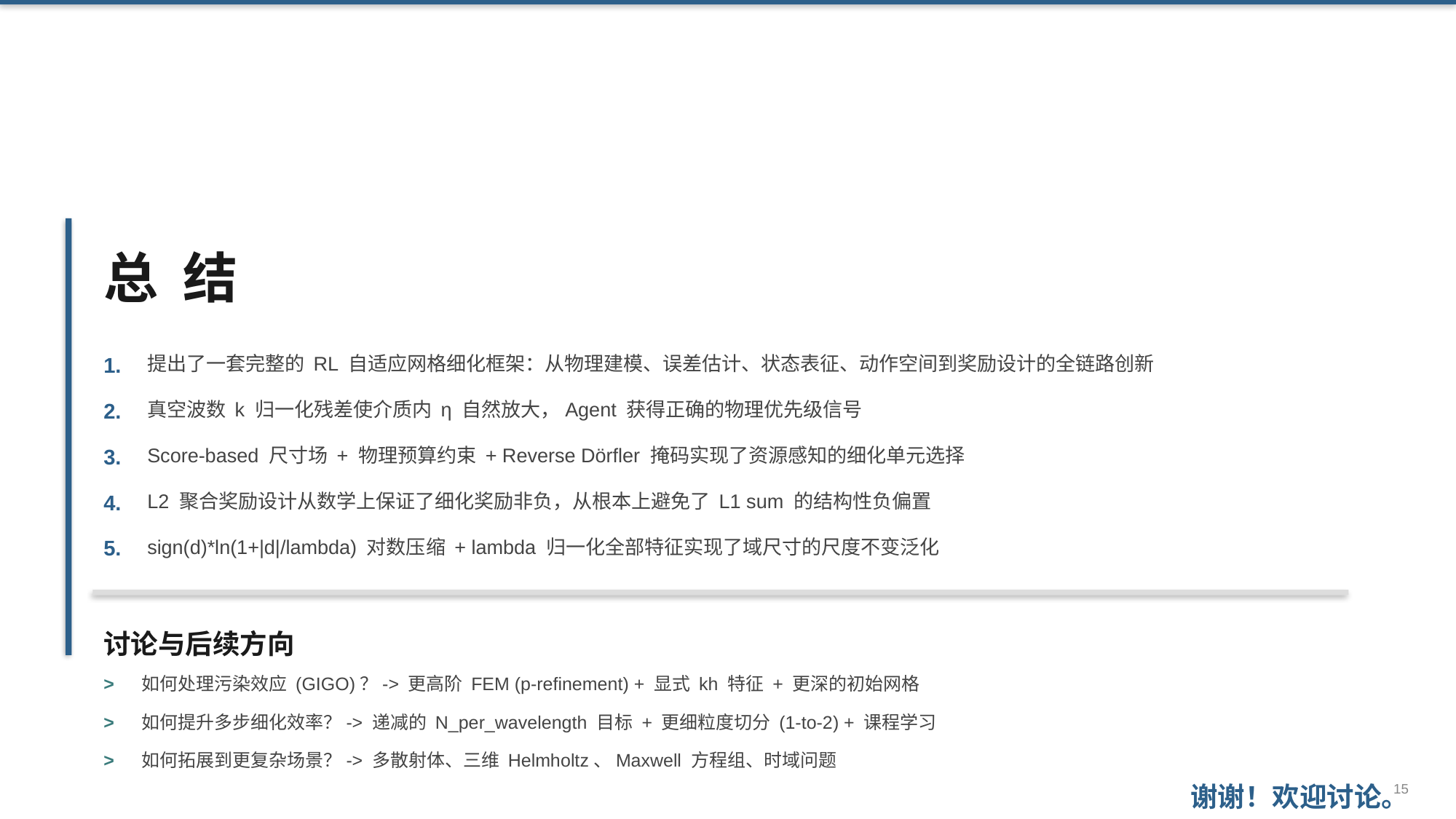

总  结
1.
提出了一套完整的 RL 自适应网格细化框架：从物理建模、误差估计、状态表征、动作空间到奖励设计的全链路创新
2.
真空波数 k 归一化残差使介质内 η 自然放大，Agent 获得正确的物理优先级信号
3.
Score-based 尺寸场 + 物理预算约束 + Reverse Dörfler 掩码实现了资源感知的细化单元选择
4.
L2 聚合奖励设计从数学上保证了细化奖励非负，从根本上避免了 L1 sum 的结构性负偏置
5.
sign(d)*ln(1+|d|/lambda) 对数压缩 + lambda 归一化全部特征实现了域尺寸的尺度不变泛化

讨论与后续方向
>
如何处理污染效应 (GIGO)？-> 更高阶 FEM (p-refinement) + 显式 kh 特征 + 更深的初始网格
>
如何提升多步细化效率？-> 递减的 N_per_wavelength 目标 + 更细粒度切分 (1-to-2) + 课程学习
>
如何拓展到更复杂场景？-> 多散射体、三维 Helmholtz、Maxwell 方程组、时域问题
谢谢！欢迎讨论。
15